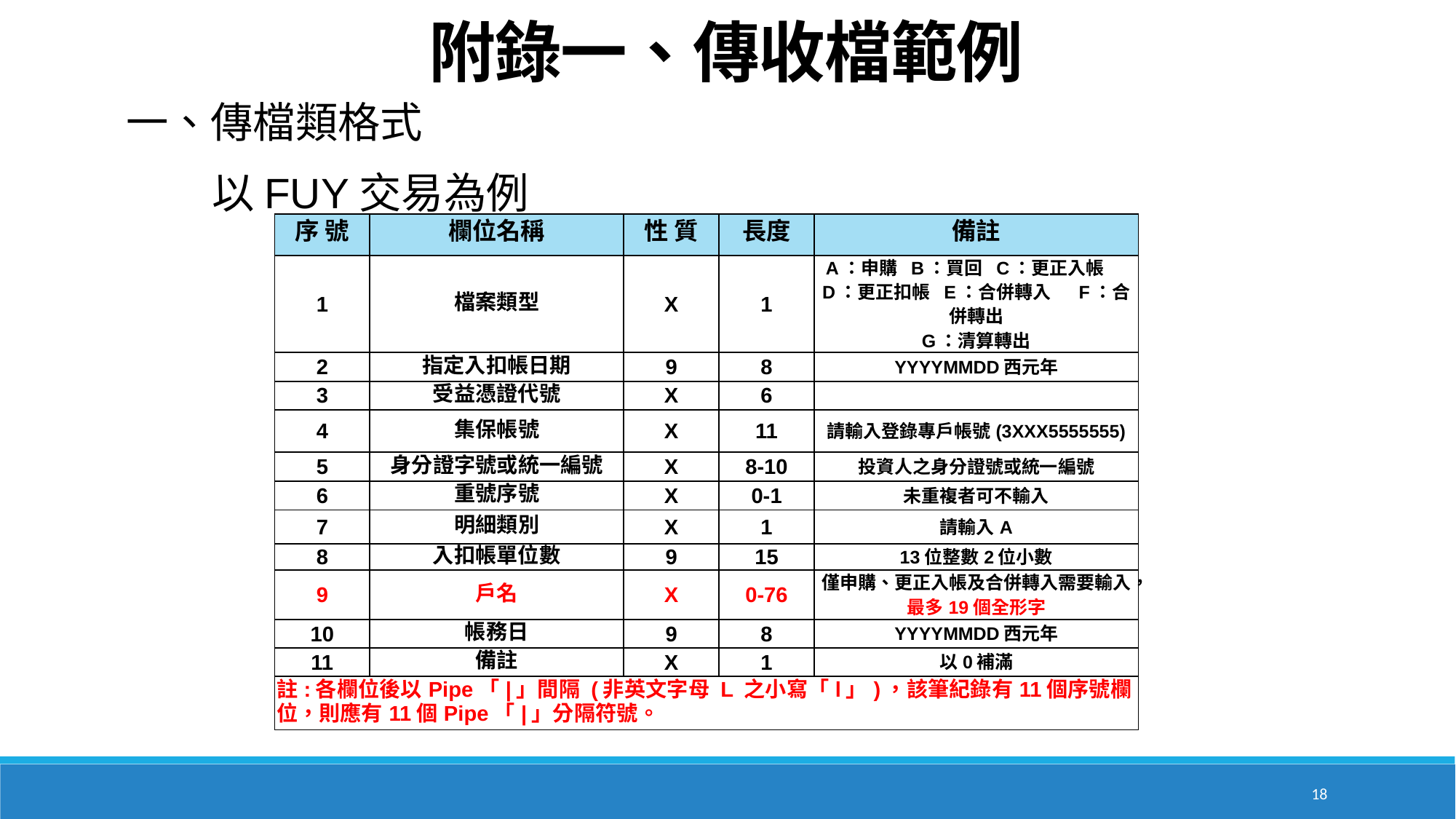

附錄一、傳收檔範例
一、傳檔類格式
        以FUY交易為例

| 序 號 | 欄位名稱 | 性 質 | 長度 | 備註 |
| --- | --- | --- | --- | --- |
| 1 | 檔案類型 | X | 1 | A：申購 B：買回 C：更正入帳　 D：更正扣帳 E：合併轉入　 F：合併轉出 G：清算轉出 |
| 2 | 指定入扣帳日期 | 9 | 8 | YYYYMMDD西元年 |
| 3 | 受益憑證代號 | X | 6 |  |
| 4 | 集保帳號 | X | 11 | 請輸入登錄專戶帳號(3XXX5555555) |
| 5 | 身分證字號或統一編號 | X | 8-10 | 投資人之身分證號或統一編號 |
| 6 | 重號序號 | X | 0-1 | 未重複者可不輸入 |
| 7 | 明細類別 | X | 1 | 請輸入A |
| 8 | 入扣帳單位數 | 9 | 15 | 13位整數2位小數 |
| 9 | 戶名 | X | 0-76 | 僅申購、更正入帳及合併轉入需要輸入，最多19個全形字 |
| 10 | 帳務日 | 9 | 8 | YYYYMMDD西元年 |
| 11 | 備註 | X | 1 | 以0補滿 |
| 註:各欄位後以Pipe「|」間隔 (非英文字母 L 之小寫「l」)，該筆紀錄有11個序號欄位，則應有11個Pipe「|」分隔符號。 |  |  |  |  |
18